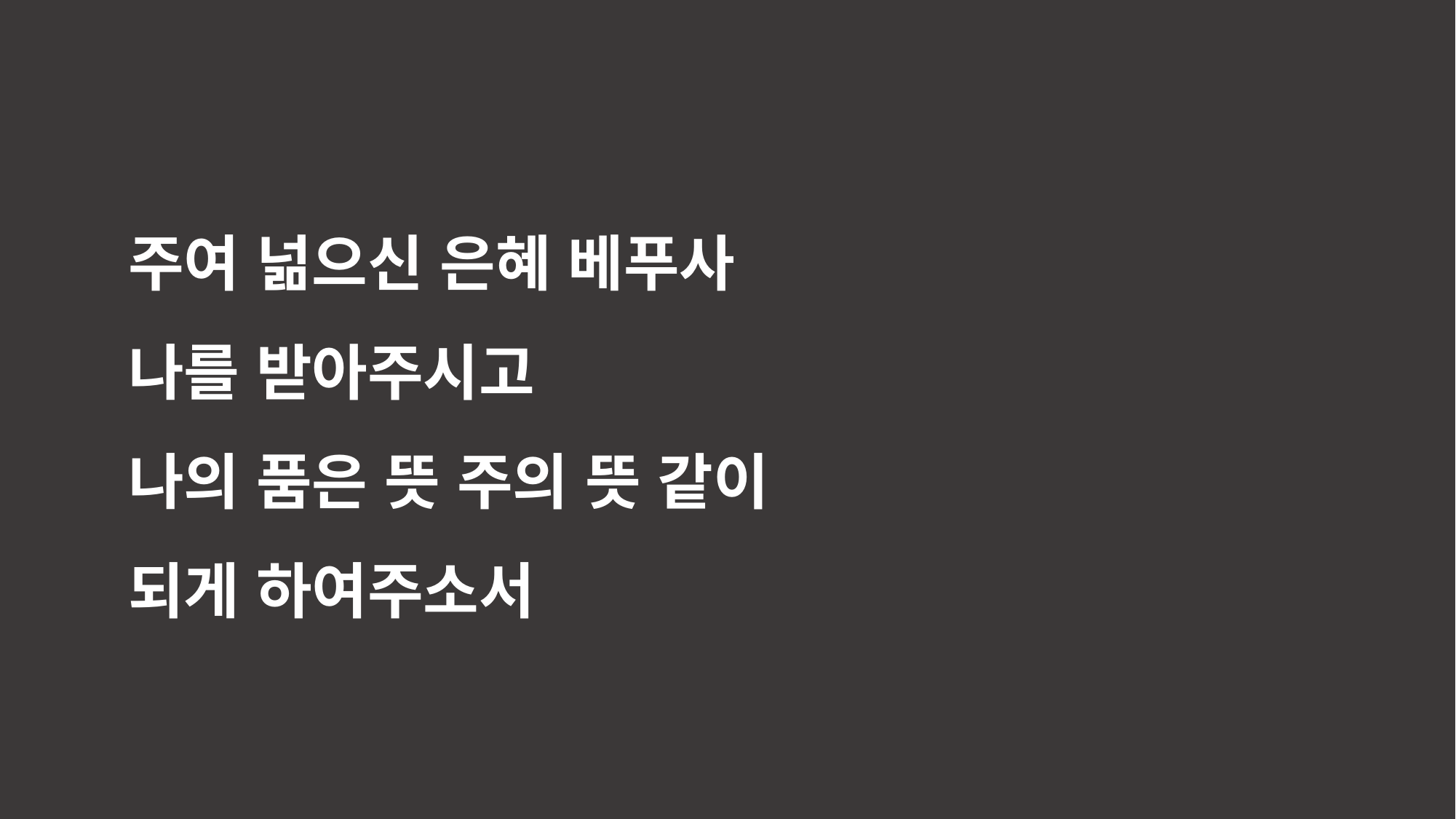

주여 넒으신 은혜 베푸사
나를 받아주시고
나의 품은 뜻 주의 뜻 같이
되게 하여주소서